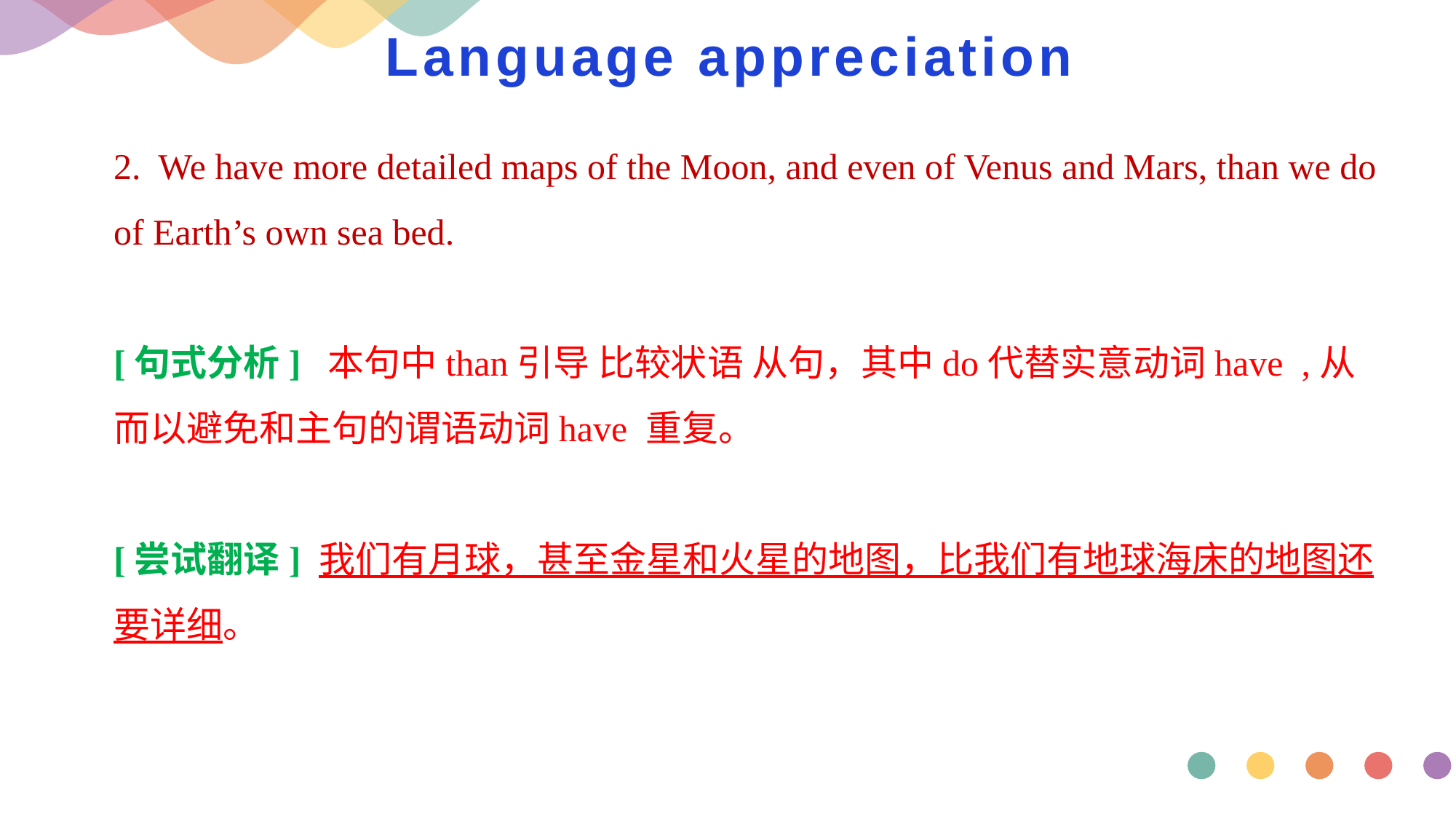

# Language appreciation
2.  We have more detailed maps of the Moon, and even of Venus and Mars, than we do of Earth’s own sea bed.

[句式分析]  本句中than引导 比较状语 从句，其中do代替实意动词have  ,从而以避免和主句的谓语动词have 重复。

[尝试翻译] 我们有月球，甚至金星和火星的地图，比我们有地球海床的地图还要详细。